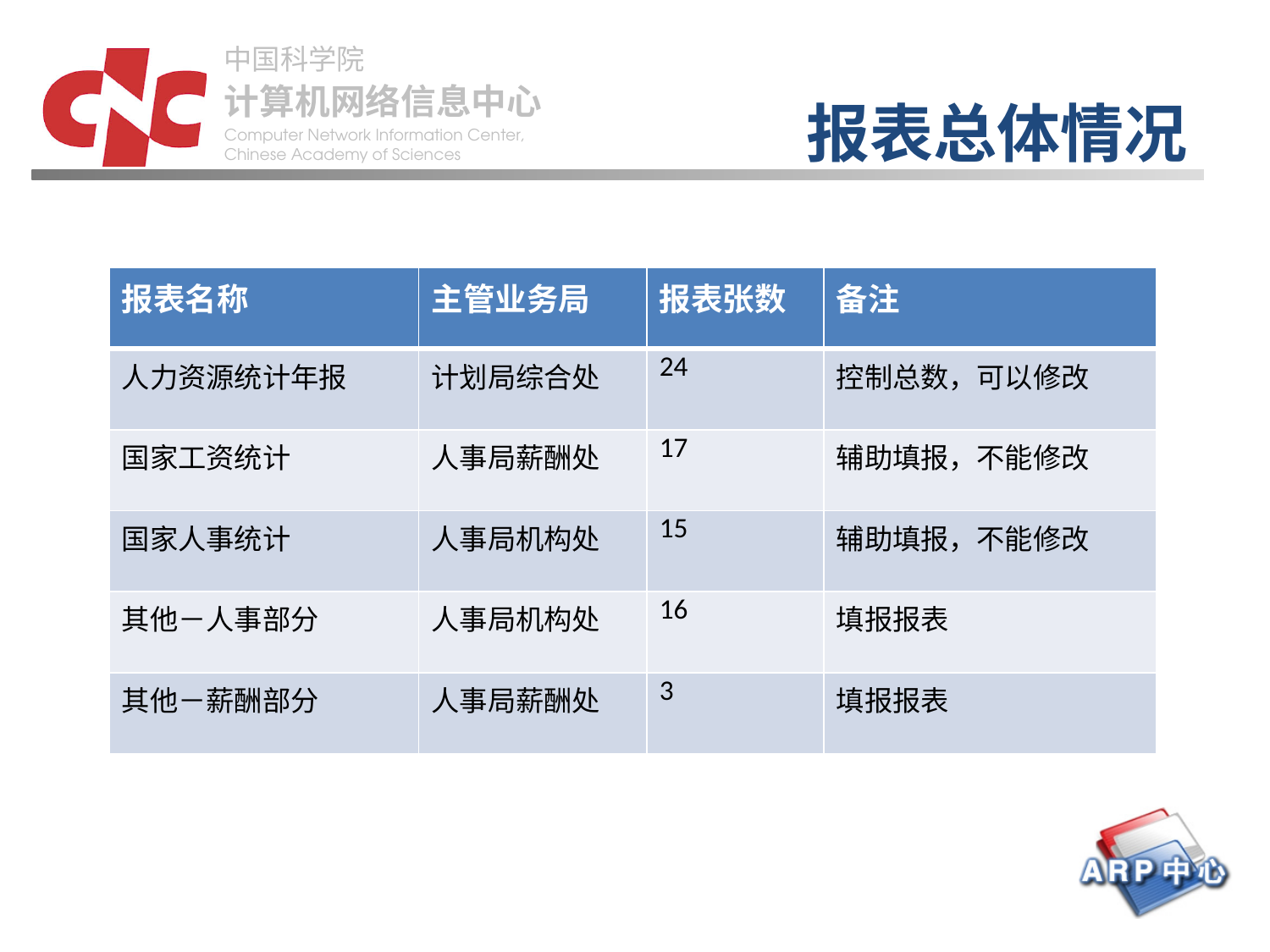

# 报表总体情况
| 报表名称 | 主管业务局 | 报表张数 | 备注 |
| --- | --- | --- | --- |
| 人力资源统计年报 | 计划局综合处 | 24 | 控制总数，可以修改 |
| 国家工资统计 | 人事局薪酬处 | 17 | 辅助填报，不能修改 |
| 国家人事统计 | 人事局机构处 | 15 | 辅助填报，不能修改 |
| 其他－人事部分 | 人事局机构处 | 16 | 填报报表 |
| 其他－薪酬部分 | 人事局薪酬处 | 3 | 填报报表 |